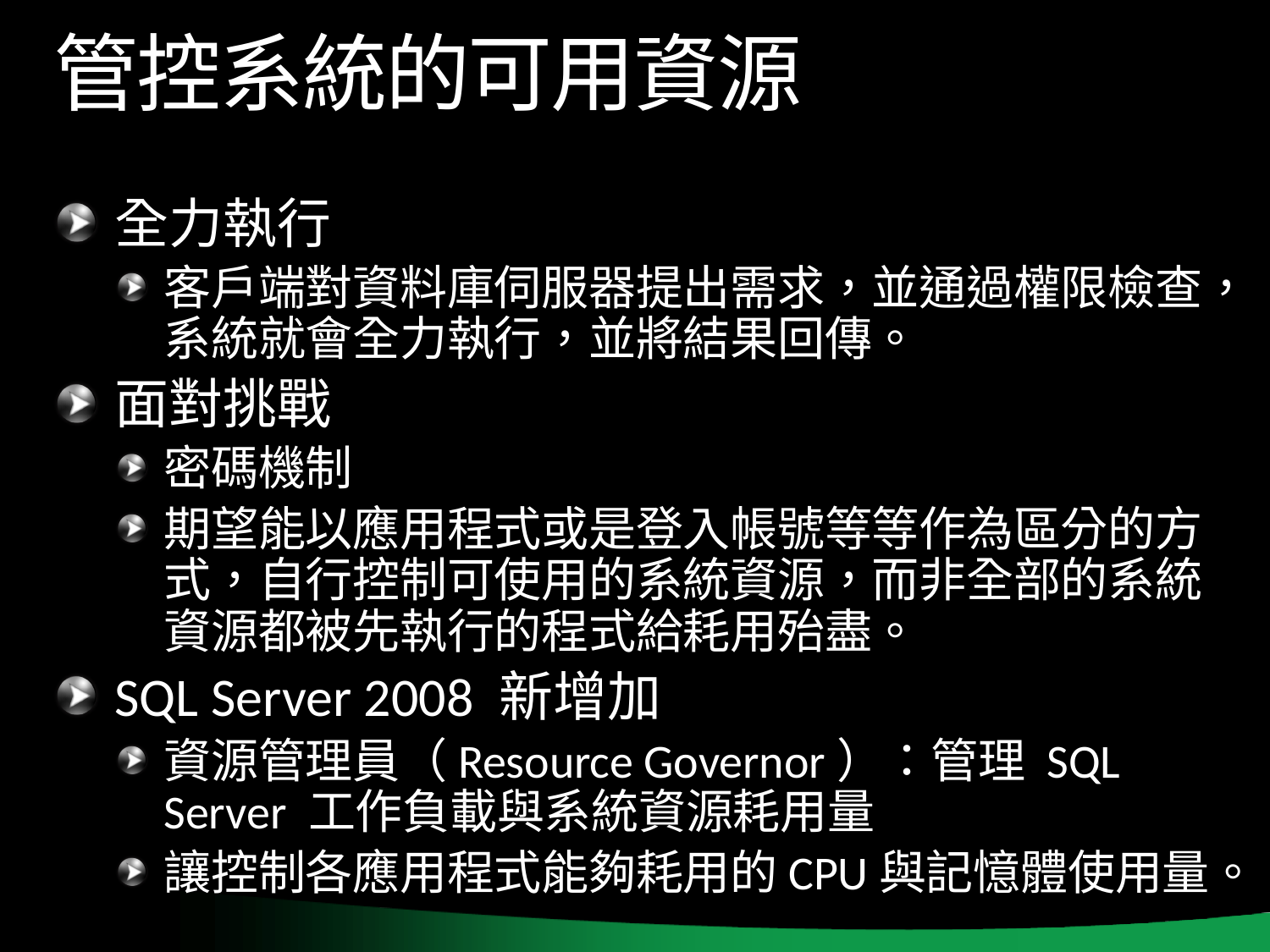

# 管控系統的可用資源
全力執行
客戶端對資料庫伺服器提出需求，並通過權限檢查，系統就會全力執行，並將結果回傳。
面對挑戰
密碼機制
期望能以應用程式或是登入帳號等等作為區分的方式，自行控制可使用的系統資源，而非全部的系統資源都被先執行的程式給耗用殆盡。
SQL Server 2008 新增加
資源管理員（Resource Governor）：管理 SQL Server 工作負載與系統資源耗用量
讓控制各應用程式能夠耗用的CPU與記憶體使用量。